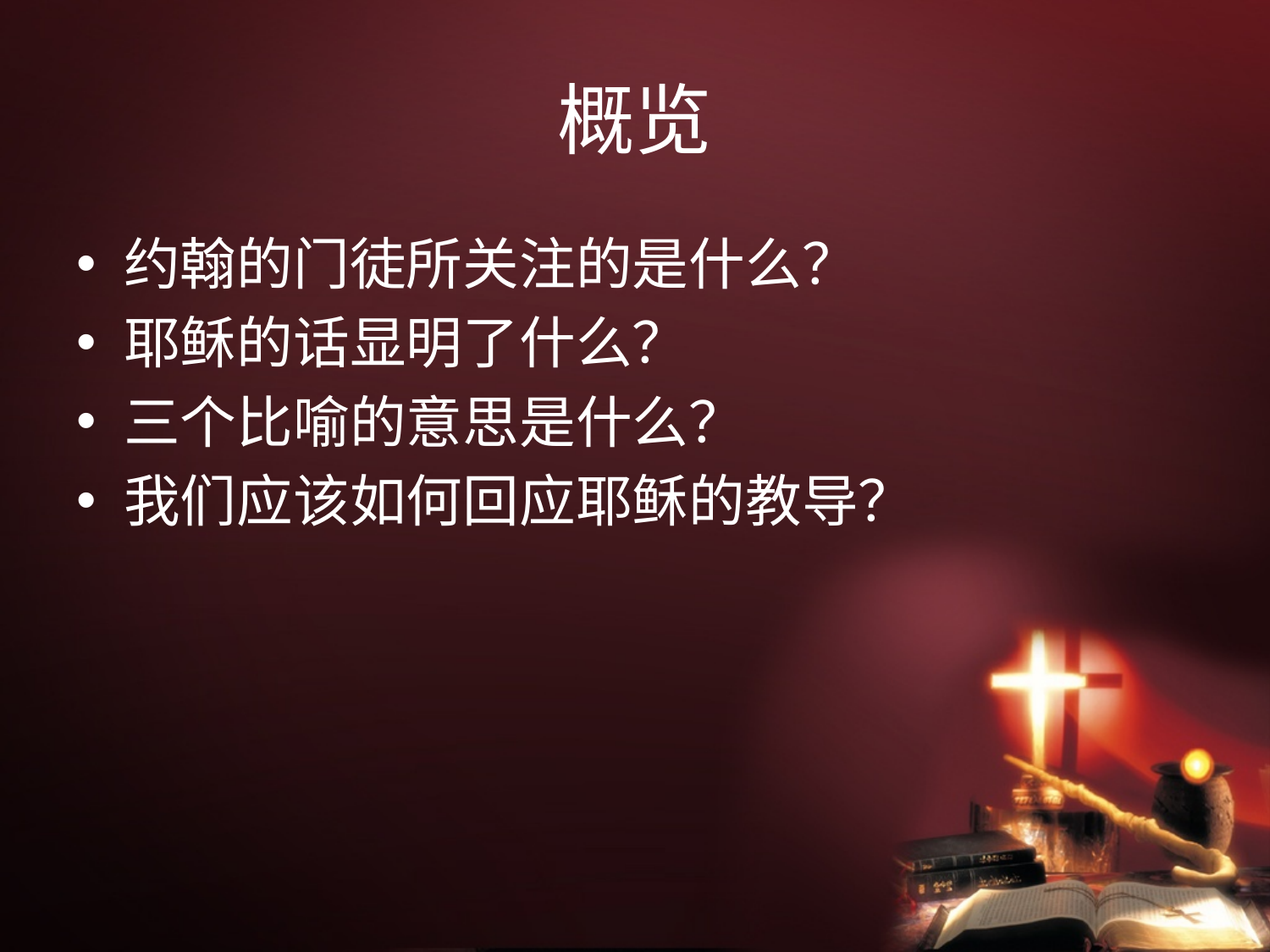

# 概览
约翰的门徒所关注的是什么？
耶稣的话显明了什么？
三个比喻的意思是什么？
我们应该如何回应耶稣的教导？